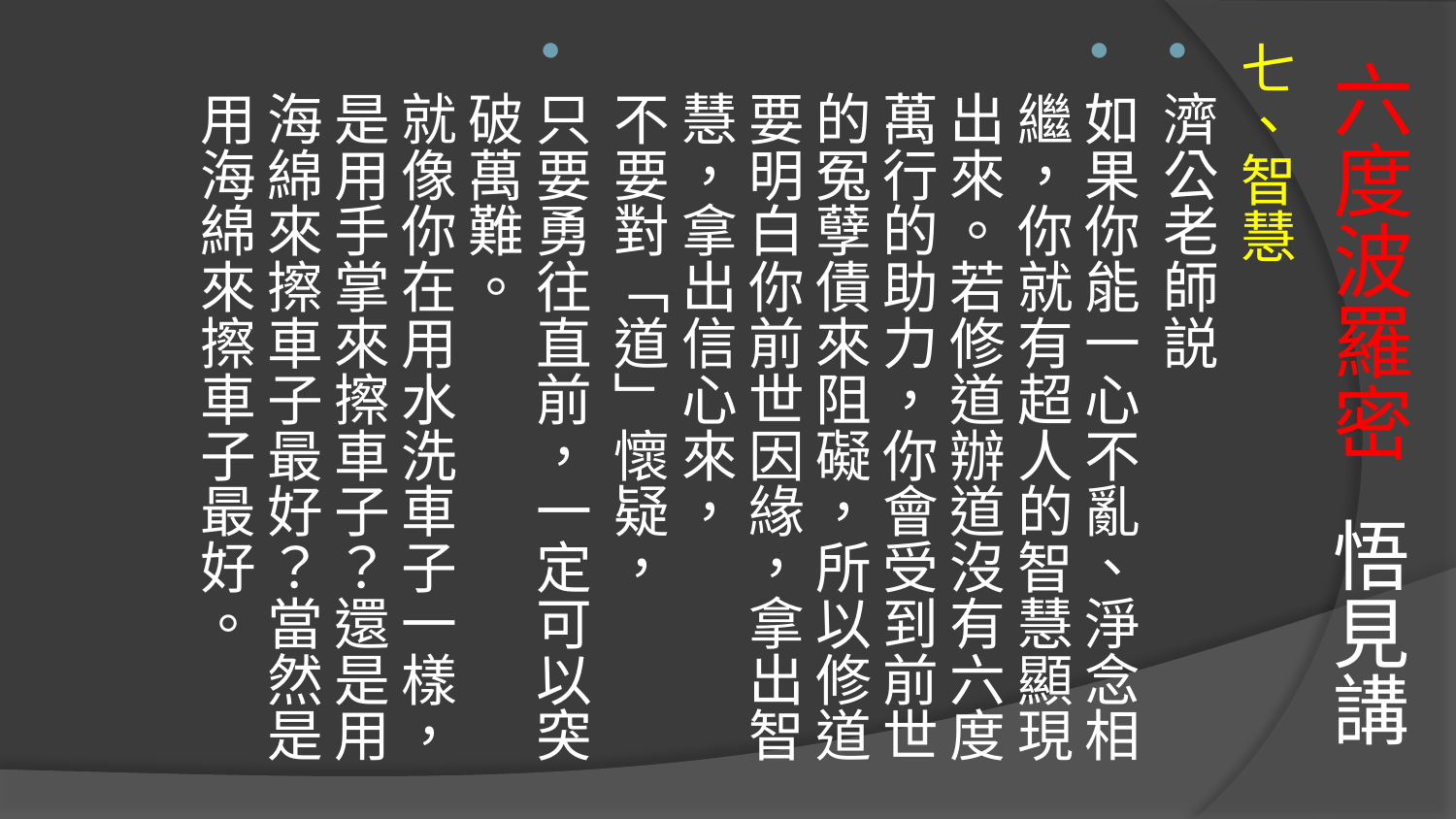

# 六度波羅密   悟見講
七、智慧
濟公老師説
如果你能一心不亂、淨念相繼，你就有超人的智慧顯現出來。若修道辦道沒有六度萬行的助力，你會受到前世的冤孽債來阻礙，所以修道要明白你前世因緣，拿出智慧，拿出信心來，
不要對「道」懷疑，
只要勇往直前，一定可以突破萬難。
就像你在用水洗車子一樣，是用手掌來擦車子？還是用海綿來擦車子最好？當然是用海綿來擦車子最好。